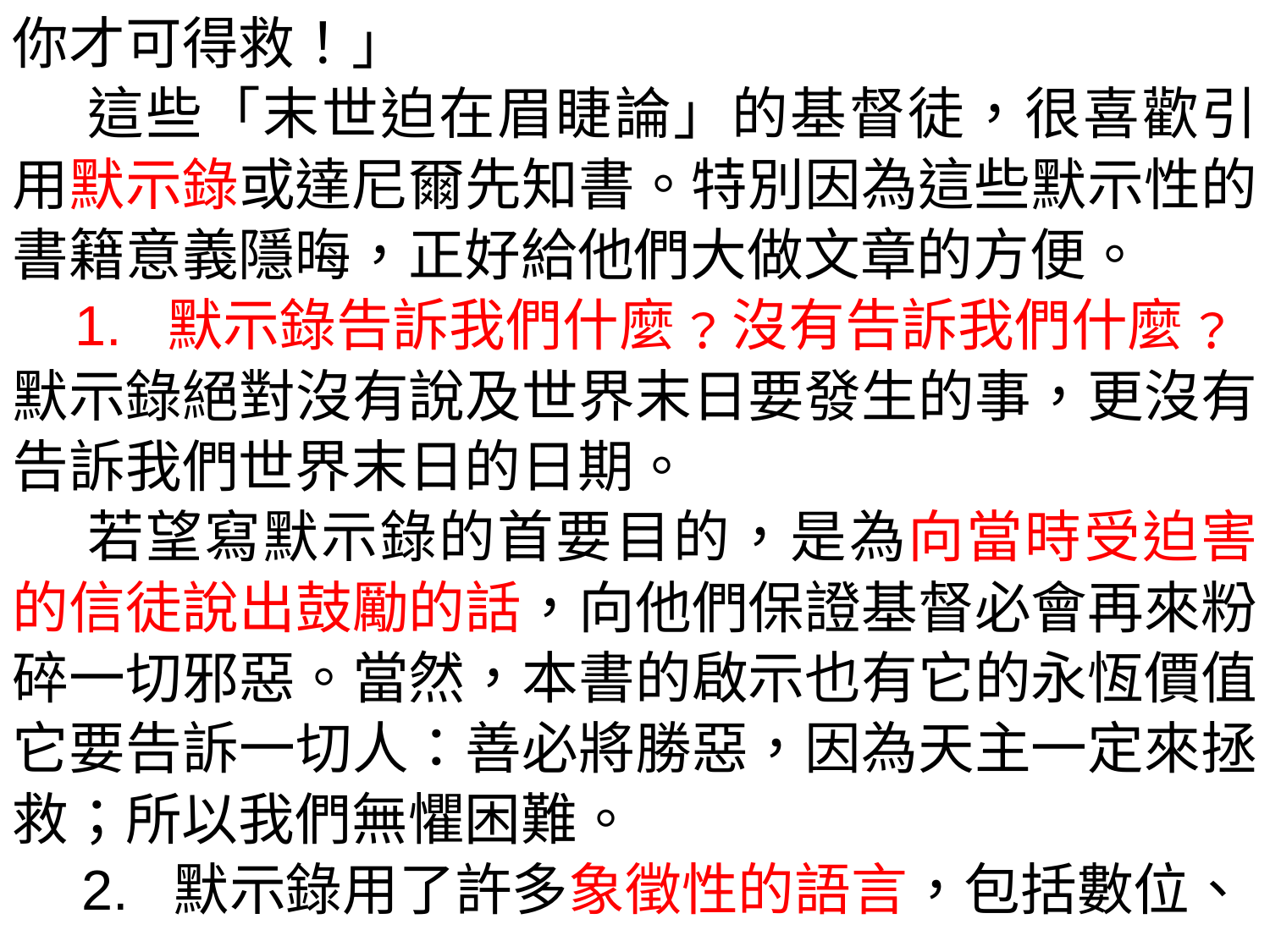

你才可得救！」
    這些「末世迫在眉睫論」的基督徒，很喜歡引用默示錄或達尼爾先知書。特別因為這些默示性的書籍意義隱晦，正好給他們大做文章的方便。
    1.  默示錄告訴我們什麼﹖沒有告訴我們什麼﹖
默示錄絕對沒有說及世界末日要發生的事，更沒有告訴我們世界末日的日期。
    若望寫默示錄的首要目的，是為向當時受迫害的信徒說出鼓勵的話，向他們保證基督必會再來粉碎一切邪惡。當然，本書的啟示也有它的永恆價值，它要告訴一切人：善必將勝惡，因為天主一定來拯救；所以我們無懼困難。
     2.  默示錄用了許多象徵性的語言，包括數位、